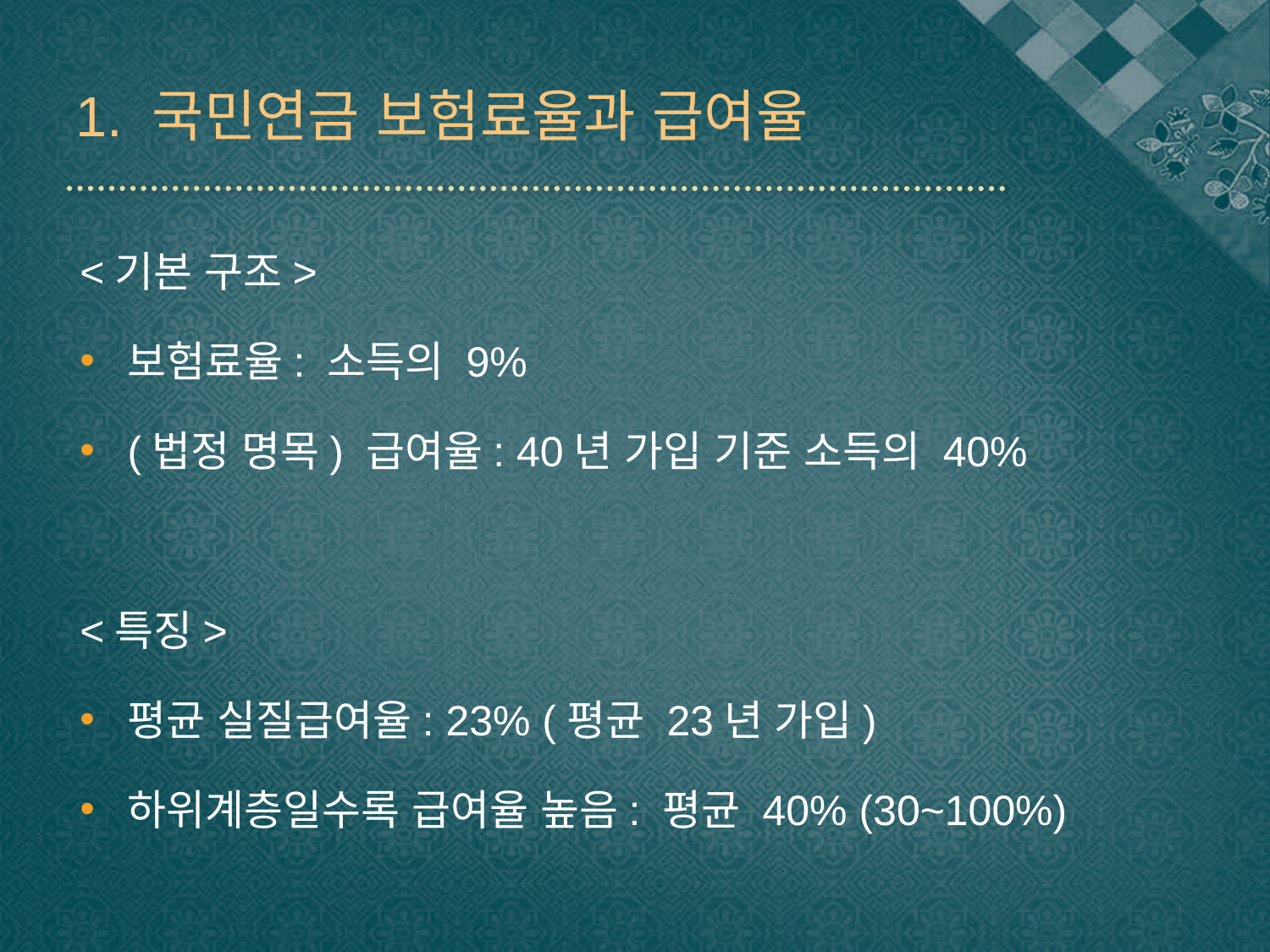

# 1. 국민연금 보험료율과 급여율
<기본 구조>
보험료율: 소득의 9%
(법정 명목) 급여율: 40년 가입 기준 소득의 40%

<특징>
평균 실질급여율: 23% (평균 23년 가입)
하위계층일수록 급여율 높음: 평균 40% (30~100%)